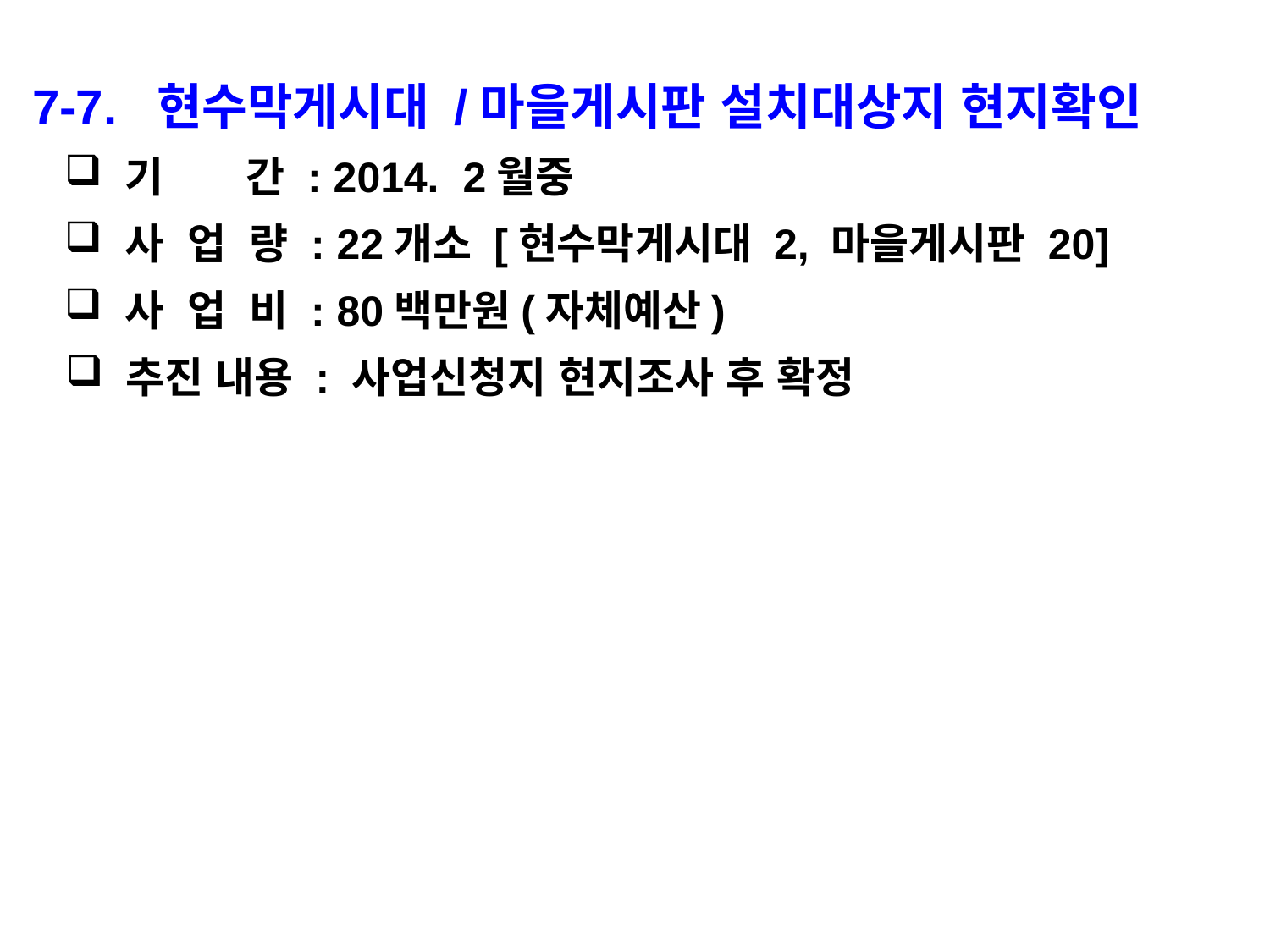

7-7.  현수막게시대 /마을게시판 설치대상지 현지확인
 기       간 : 2014.  2월중
 사  업  량 : 22개소 [현수막게시대 2, 마을게시판 20]
 사  업  비 : 80백만원(자체예산)
 추진 내용 : 사업신청지 현지조사 후 확정